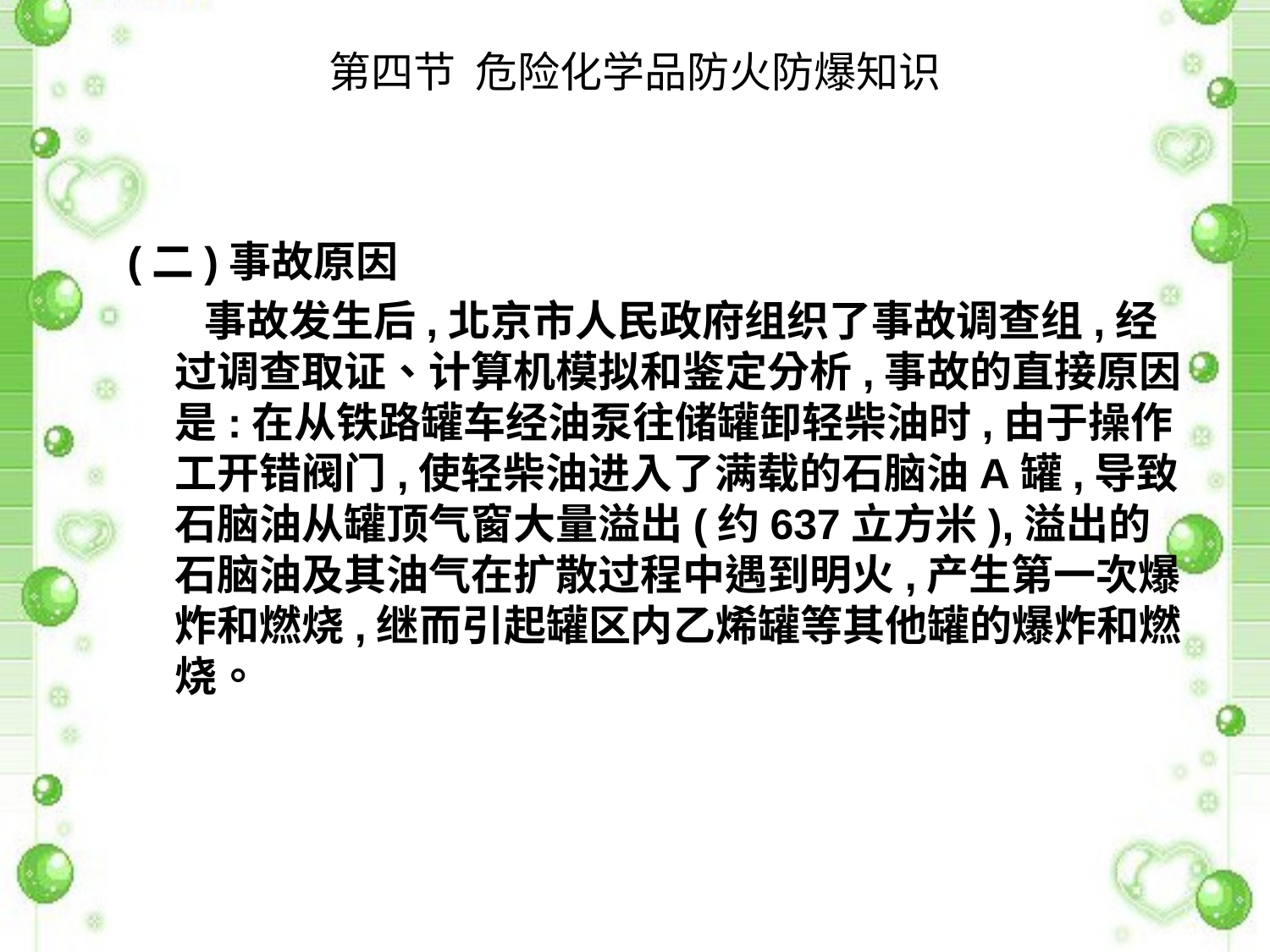

第四节  危险化学品防火防爆知识
(二)事故原因
       事故发生后,北京市人民政府组织了事故调查组,经过调查取证、计算机模拟和鉴定分析,事故的直接原因是:在从铁路罐车经油泵往储罐卸轻柴油时,由于操作工开错阀门,使轻柴油进入了满载的石脑油A罐,导致石脑油从罐顶气窗大量溢出(约637立方米),溢出的石脑油及其油气在扩散过程中遇到明火,产生第一次爆炸和燃烧,继而引起罐区内乙烯罐等其他罐的爆炸和燃烧。